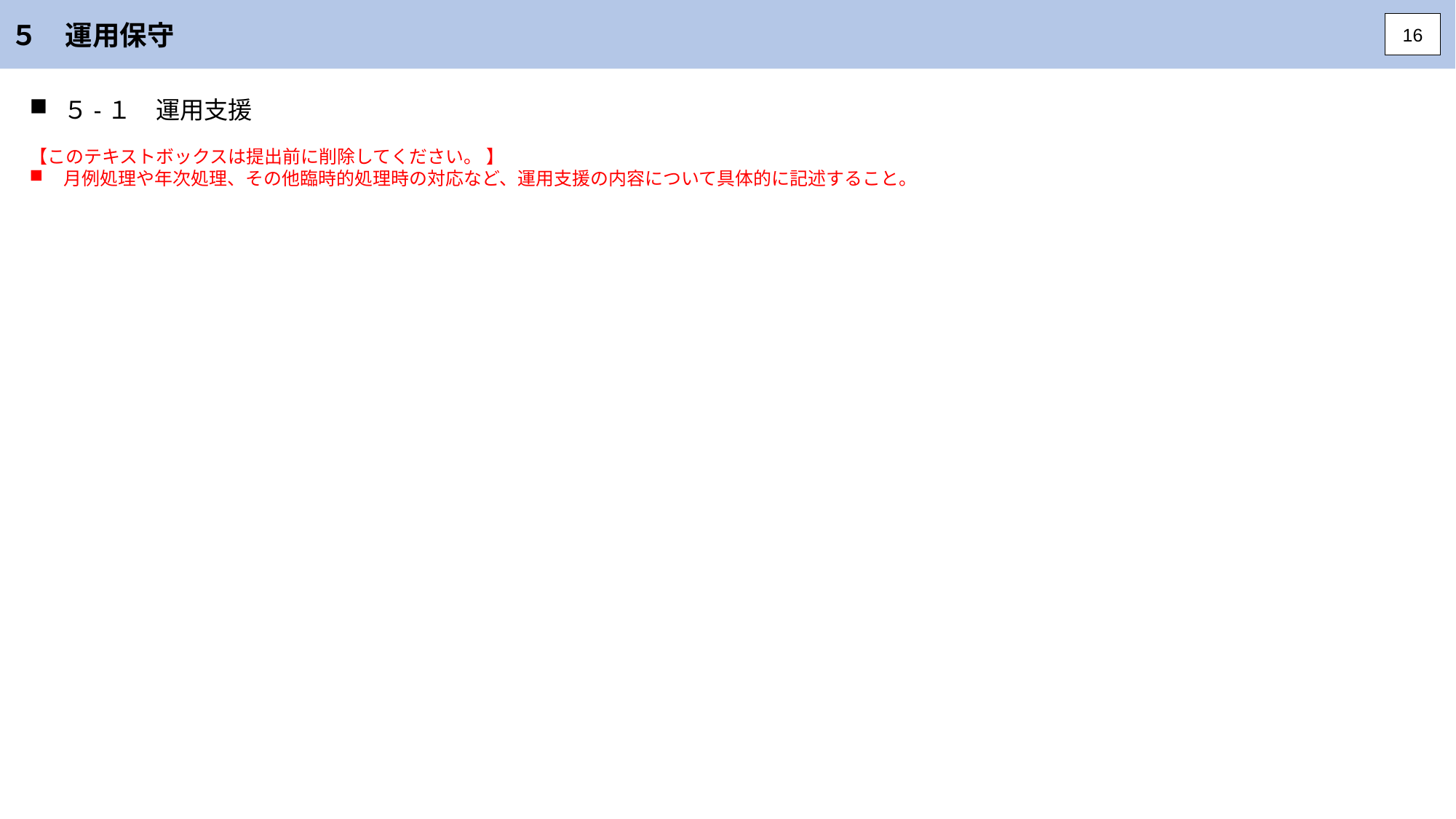

５　運用保守
16
５-１　運用支援
【このテキストボックスは提出前に削除してください。 】
月例処理や年次処理、その他臨時的処理時の対応など、運用支援の内容について具体的に記述すること。